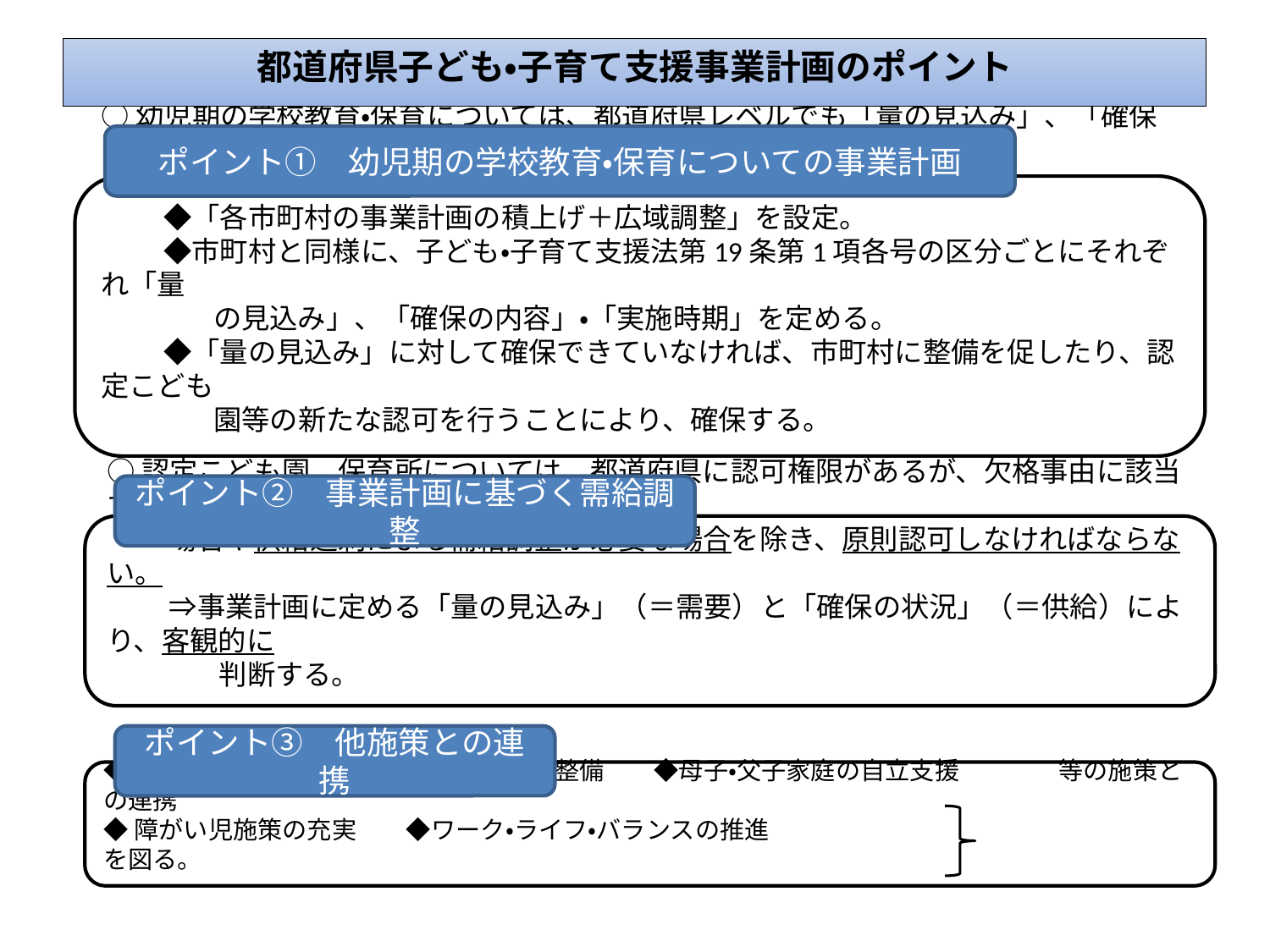

都道府県子ども・子育て支援事業計画のポイント
ポイント①　幼児期の学校教育・保育についての事業計画
○幼児期の学校教育・保育については、都道府県レベルでも「量の見込み」、「確保の内
　　 容」・「実施時期」を定める。
　　 ◆「各市町村の事業計画の積上げ＋広域調整」を設定。
　　 ◆市町村と同様に、子ども・子育て支援法第19条第1項各号の区分ごとにそれぞれ「量
　　　　の見込み」、「確保の内容」・「実施時期」を定める。
　　 ◆「量の見込み」に対して確保できていなければ、市町村に整備を促したり、認定こども
　　　　園等の新たな認可を行うことにより、確保する。
ポイント②　事業計画に基づく需給調整
○認定こども園、保育所については、都道府県に認可権限があるが、欠格事由に該当する
　　 場合や供給過剰による需給調整が必要な場合を除き、原則認可しなければならない。
　　 ⇒事業計画に定める「量の見込み」（＝需要）と「確保の状況」（＝供給）により、客観的に
　　　　判断する。
ポイント③　他施策との連携
◆児童虐待防止　　◆社会的養護の体制整備　　◆母子・父子家庭の自立支援　　　　等の施策との連携
◆障がい児施策の充実　　◆ワーク・ライフ・バランスの推進　　　　　　　　　　　　　　　　　を図る。